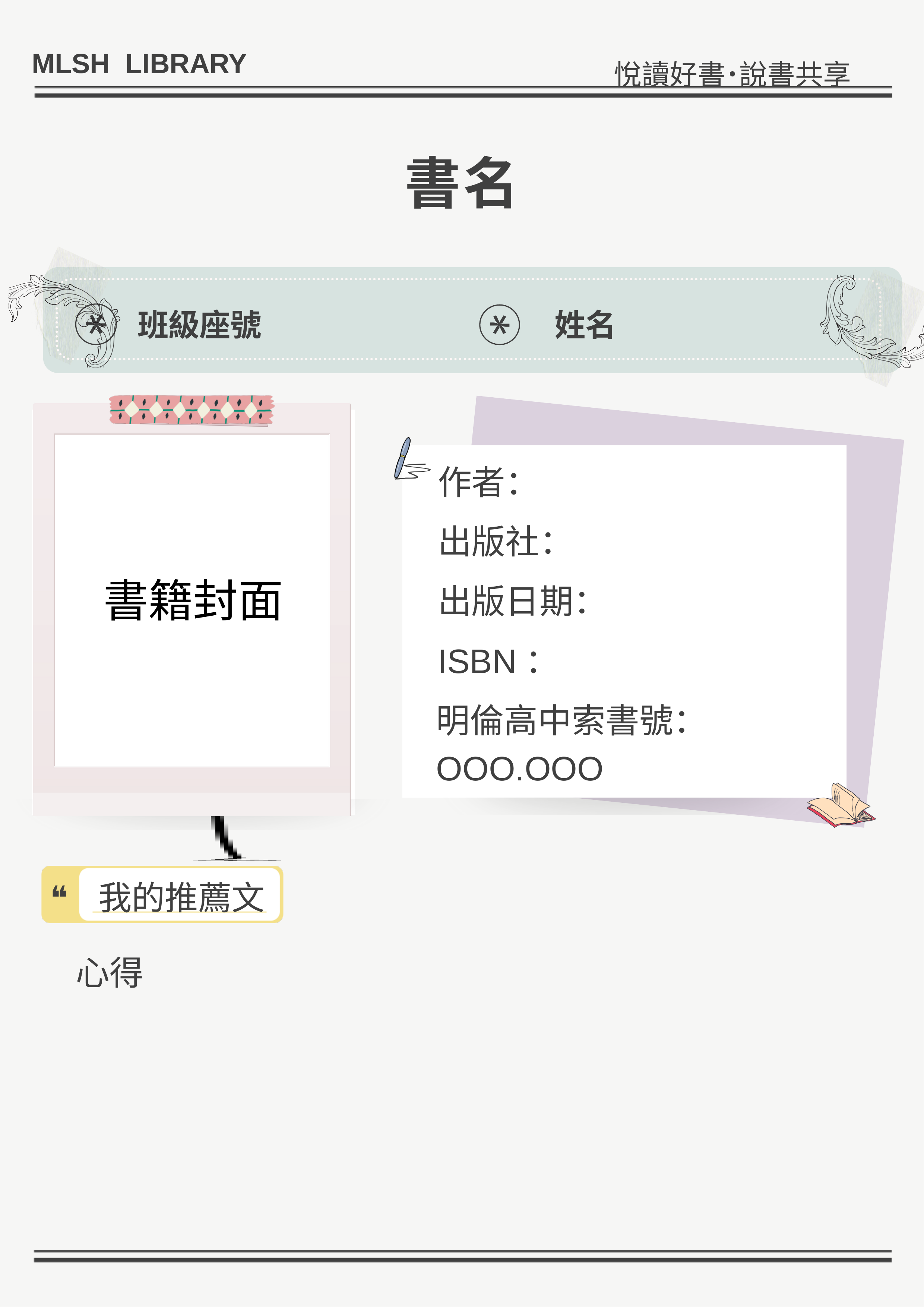

MLSH  LIBRARY
悅讀好書˙說書共享

書名

班級座號
姓名

書籍封面

作者：
出版社：
出版日期：
ISBN：
明倫高中索書號：
OOO.OOO

❝   我的推薦文
心得